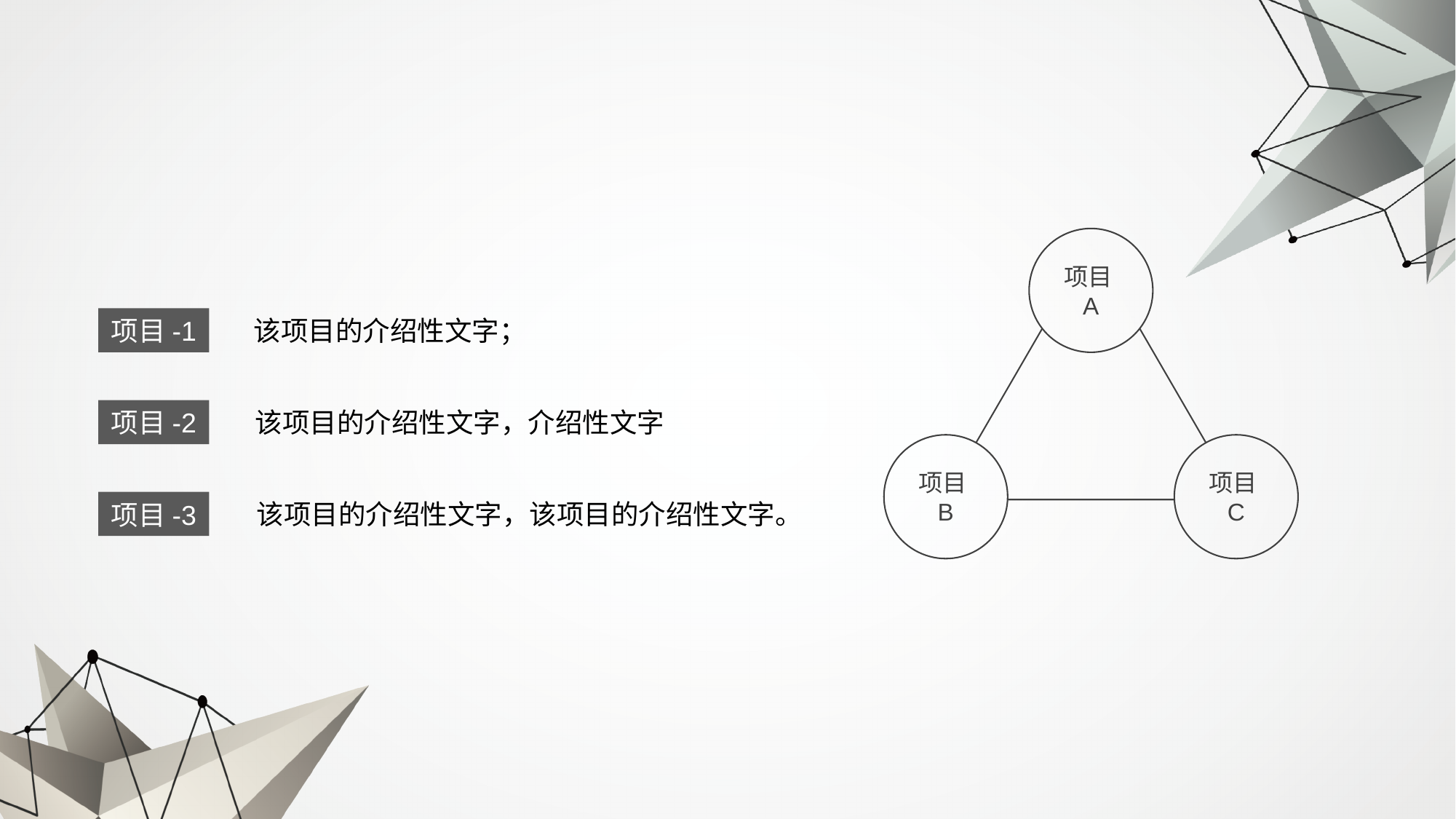

项目A

项目-1
该项目的介绍性文字；
项目-2
该项目的介绍性文字，介绍性文字
项目B
项目C
项目-3
该项目的介绍性文字，该项目的介绍性文字。